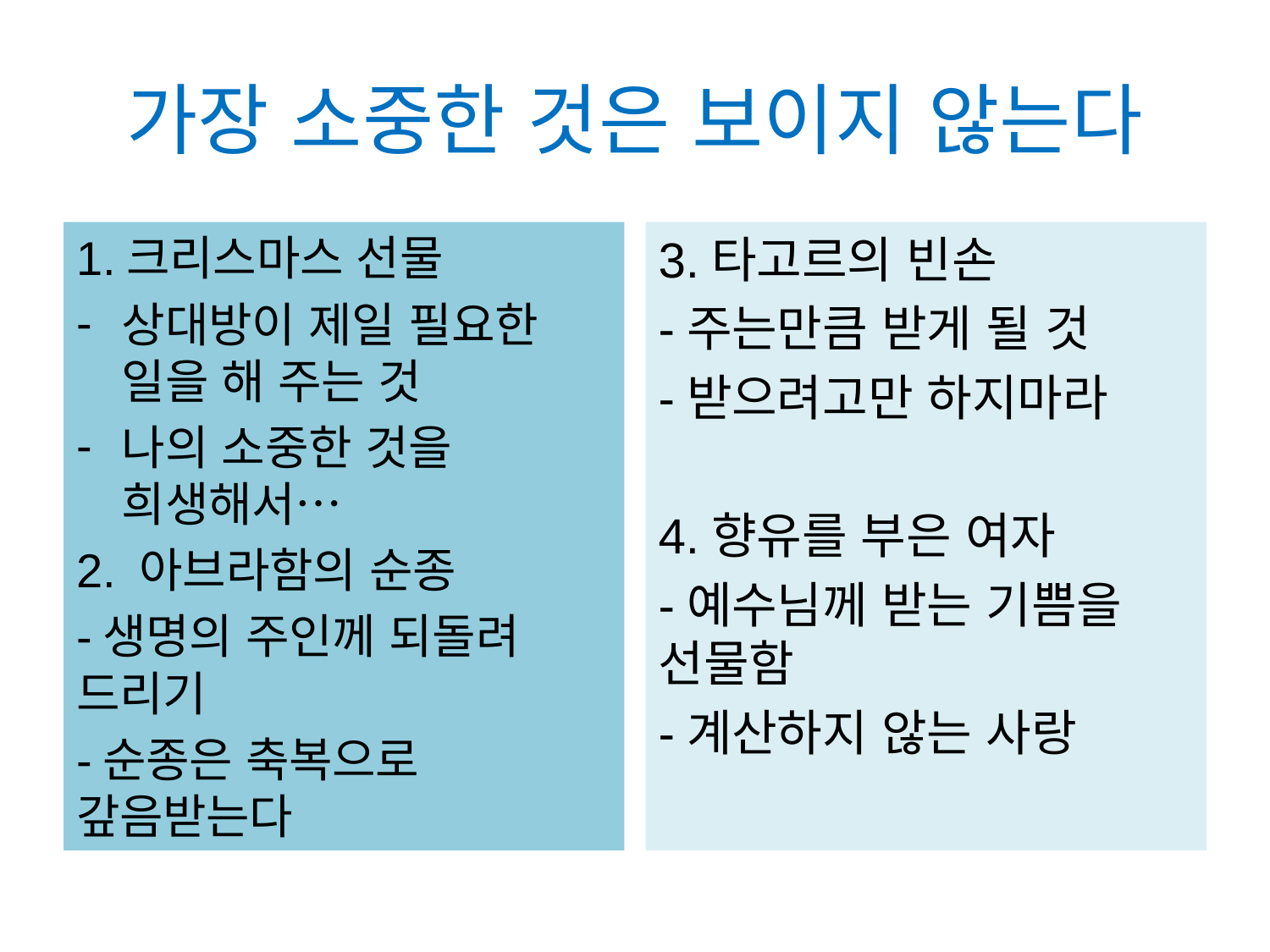

# 가장 소중한 것은 보이지 않는다
1.크리스마스 선물
상대방이 제일 필요한 일을 해 주는 것
나의 소중한 것을 희생해서…
2. 아브라함의 순종
-생명의 주인께 되돌려 드리기
-순종은 축복으로 갚음받는다
3.타고르의 빈손
-주는만큼 받게 될 것
-받으려고만 하지마라

4.향유를 부은 여자
-예수님께 받는 기쁨을 선물함
-계산하지 않는 사랑